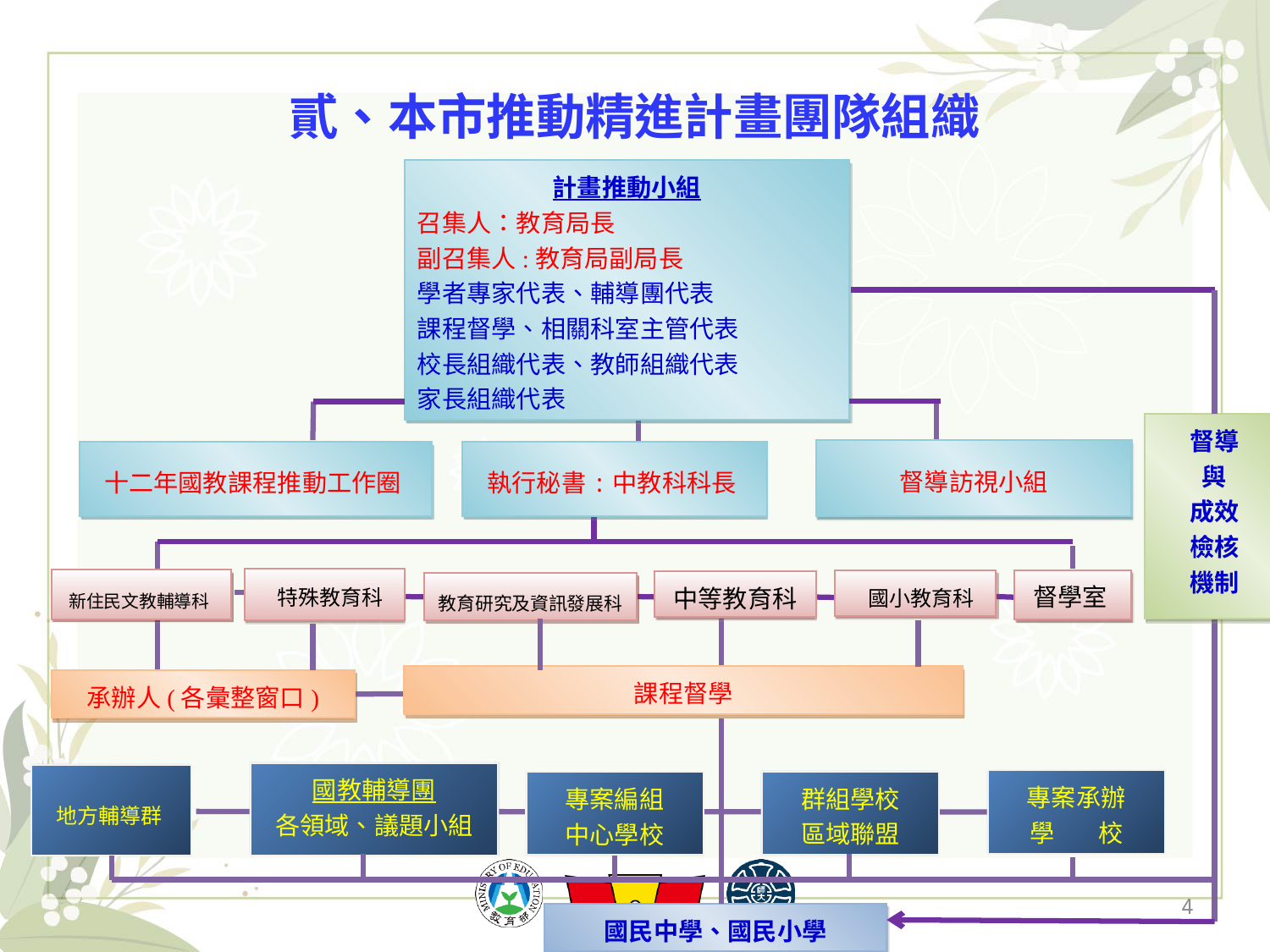

# 貳、本市推動精進計畫團隊組織
計畫推動小組
召集人：教育局長
副召集人:教育局副局長
學者專家代表、輔導團代表
課程督學、相關科室主管代表
校長組織代表、教師組織代表
家長組織代表

督導
與
成效
檢核
機制
督導訪視小組
十二年國教課程推動工作圈
執行秘書:中教科科長
 特殊教育科

新住民文教輔導科
 國小教育科

督學室
中等教育科

教育研究及資訊發展科
課程督學
承辦人(各彙整窗口)
國教輔導團
各領域、議題小組

地方輔導群
專案承辦
學        校
群組學校
區域聯盟
專案編組
中心學校
4
國民中學、國民小學